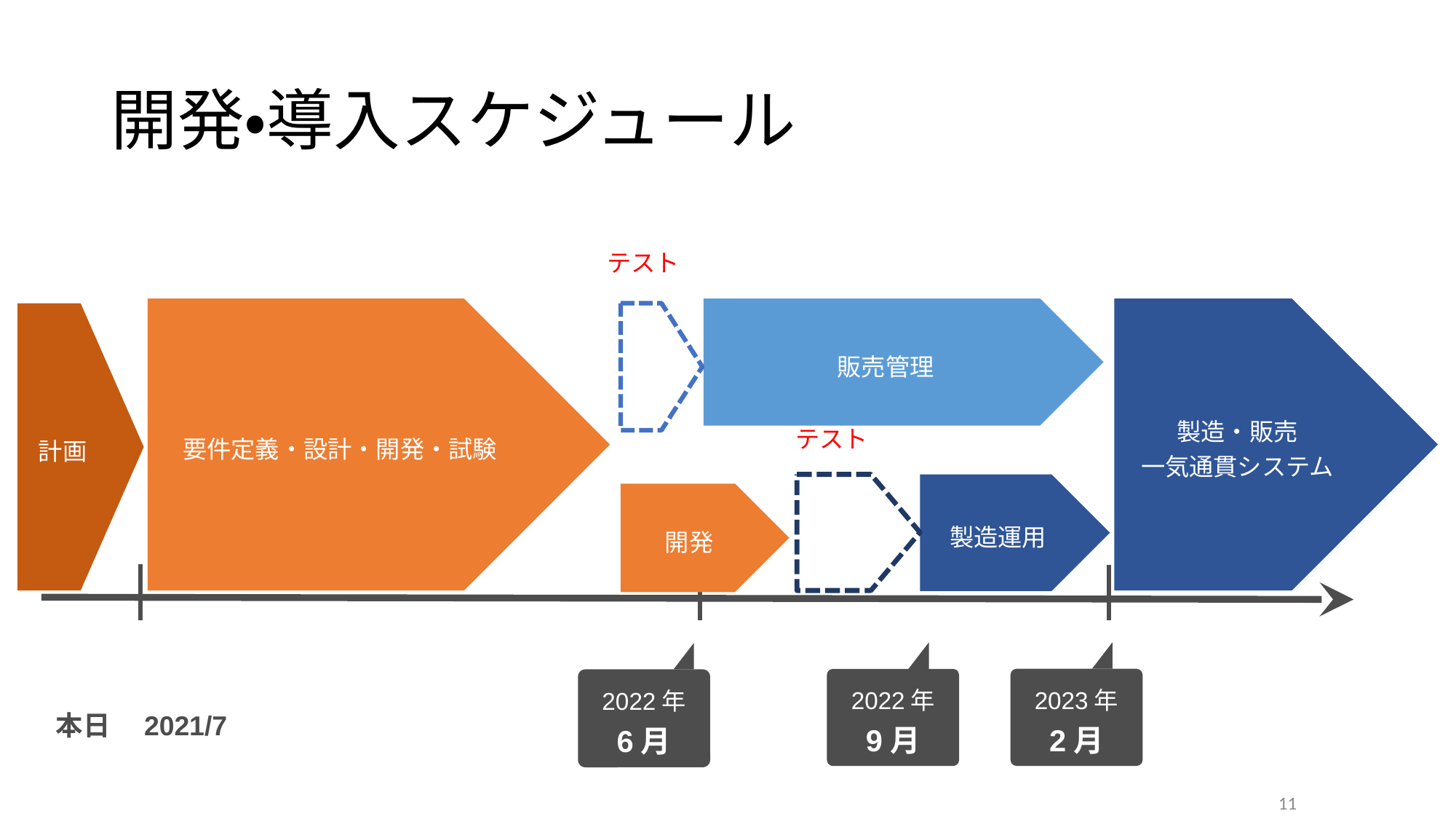

# 開発・導入スケジュール
テスト
要件定義・設計・開発・試験
販売管理
製造・販売
一気通貫システム

計画
テスト
製造運
製造運用
開発

2023年
2月

2022年
9月

2022年
6月
本日　2021/7
11